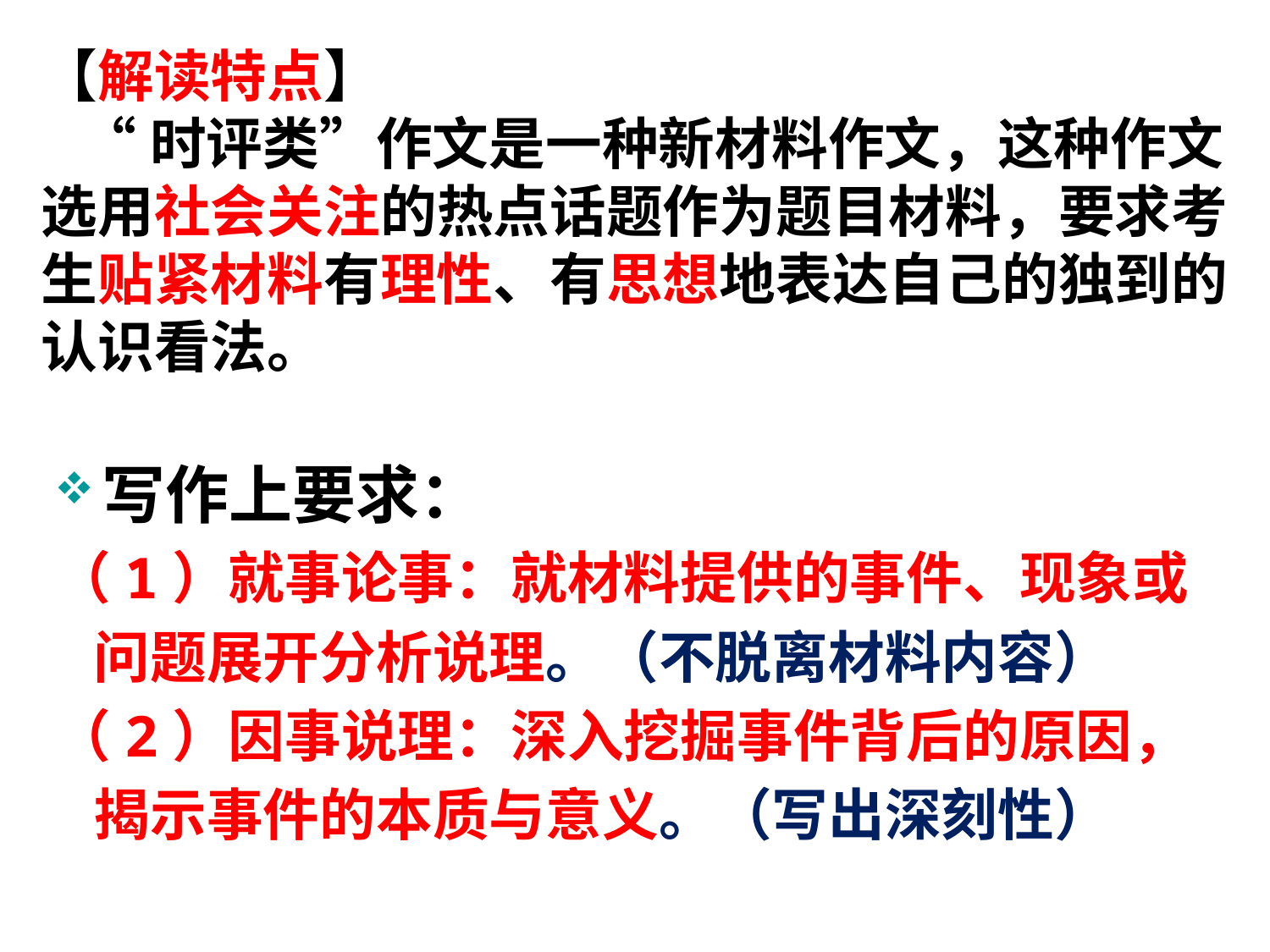

【解读特点】
   “时评类”作文是一种新材料作文，这种作文选用社会关注的热点话题作为题目材料，要求考生贴紧材料有理性、有思想地表达自己的独到的认识看法。

写作上要求：
（1）就事论事：就材料提供的事件、现象或
  问题展开分析说理。（不脱离材料内容）
（2）因事说理：深入挖掘事件背后的原因，
  揭示事件的本质与意义。（写出深刻性）